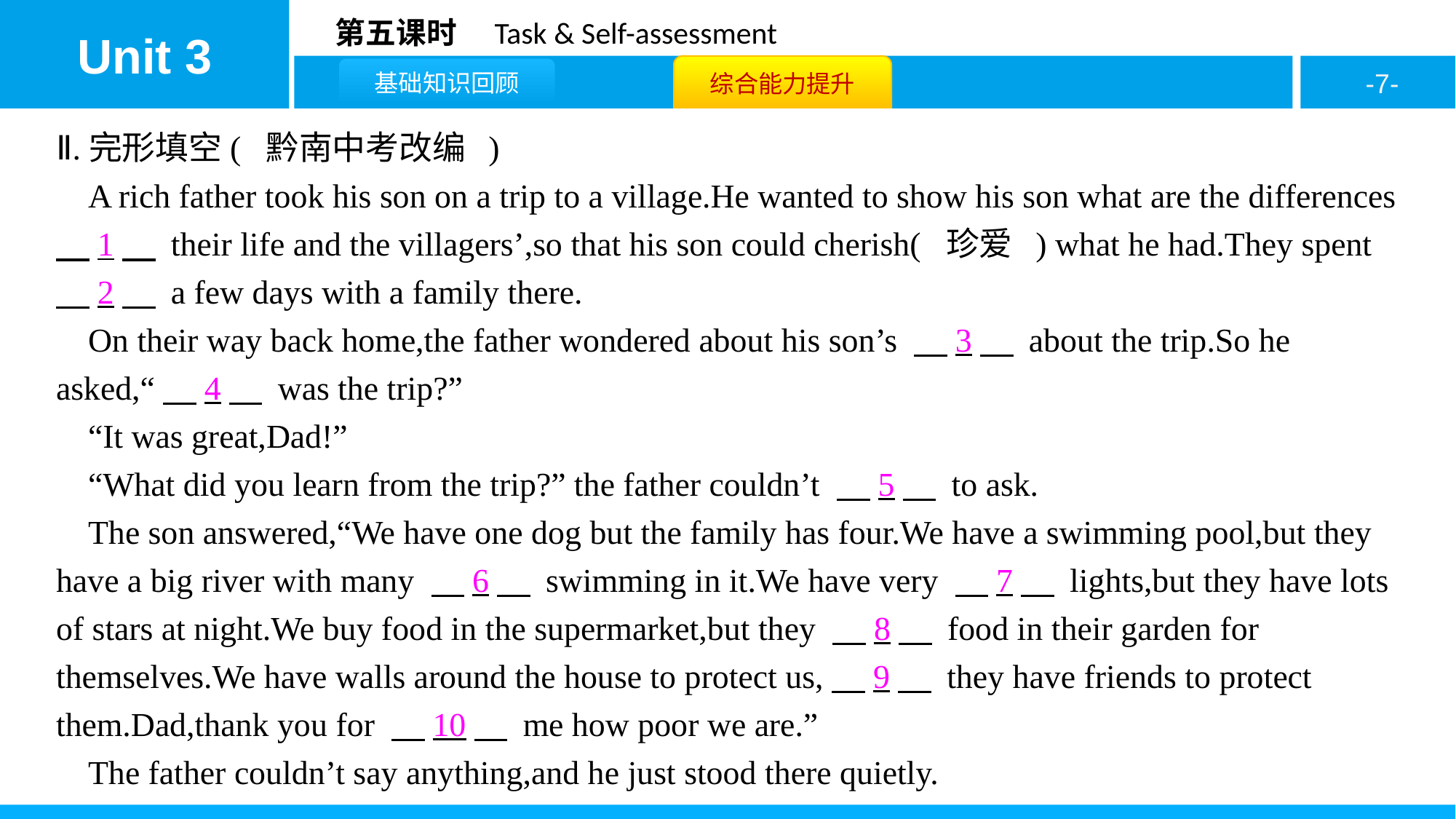

Ⅱ.完形填空(  黔南中考改编  )
A rich father took his son on a trip to a village.He wanted to show his son what are the differences 　1　 their life and the villagers’,so that his son could cherish(  珍爱  ) what he had.They spent 　2　 a few days with a family there.
On their way back home,the father wondered about his son’s 　3　 about the trip.So he asked,“　4　 was the trip?”
“It was great,Dad!”
“What did you learn from the trip?” the father couldn’t 　5　 to ask.
The son answered,“We have one dog but the family has four.We have a swimming pool,but they have a big river with many 　6　 swimming in it.We have very 　7　 lights,but they have lots of stars at night.We buy food in the supermarket,but they 　8　 food in their garden for themselves.We have walls around the house to protect us,　9　 they have friends to protect them.Dad,thank you for 　10　 me how poor we are.”
The father couldn’t say anything,and he just stood there quietly.